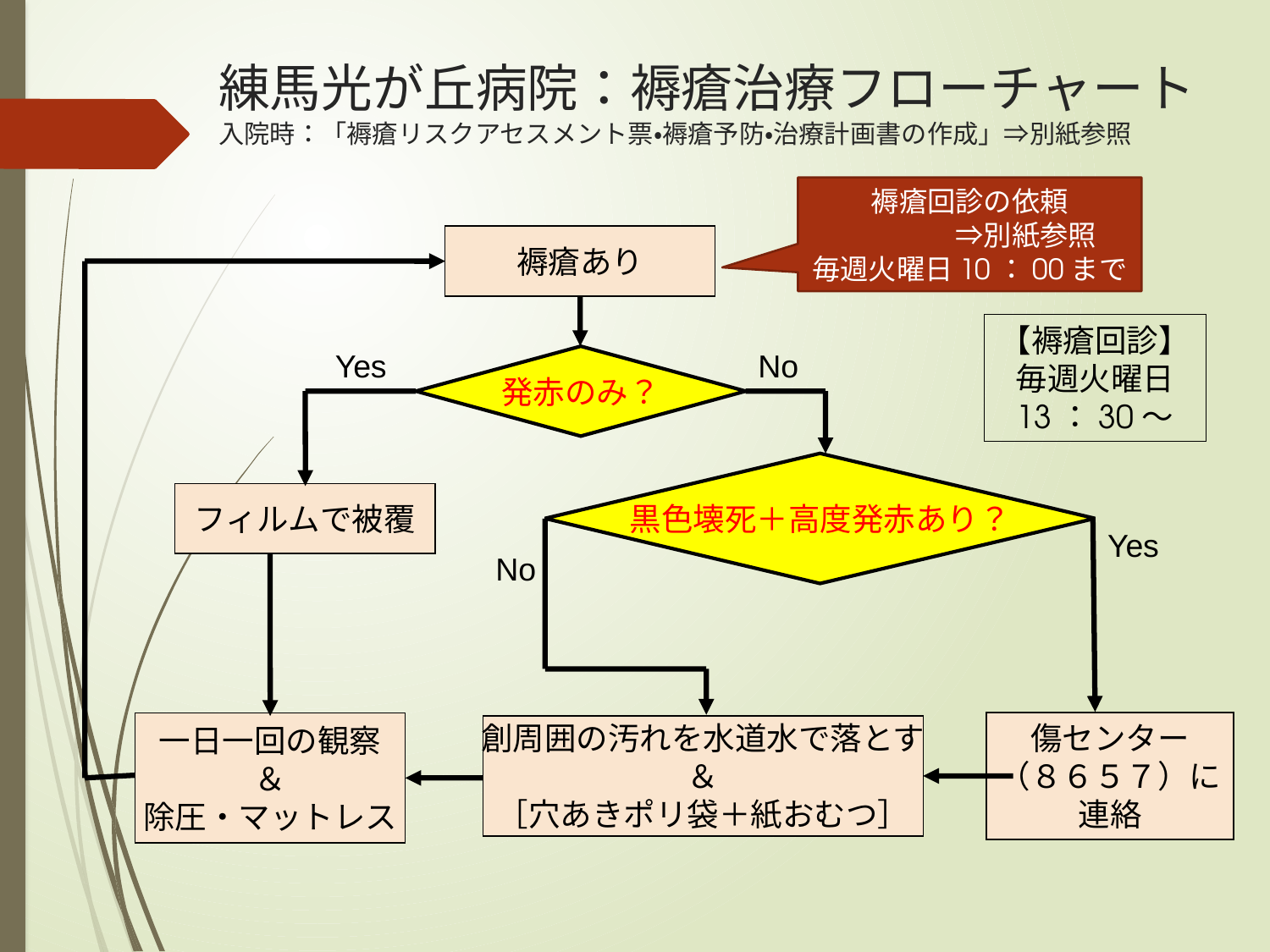

# 練馬光が丘病院：褥瘡治療フローチャート 入院時：「褥瘡リスクアセスメント票・褥瘡予防・治療計画書の作成」⇒別紙参照
褥瘡回診の依頼
　　　　⇒別紙参照
毎週火曜日10：00まで
褥瘡あり

一日一回の観察
＆
除圧・マットレス

発赤のみ？
【褥瘡回診】
毎週火曜日
13：30～
Yes

フィルムで被覆
No

黒色壊死＋高度発赤あり？

No

創周囲の汚れを水道水で落とす
＆
［穴あきポリ袋＋紙おむつ］

Yes
傷センター
（８６５７）に
連絡